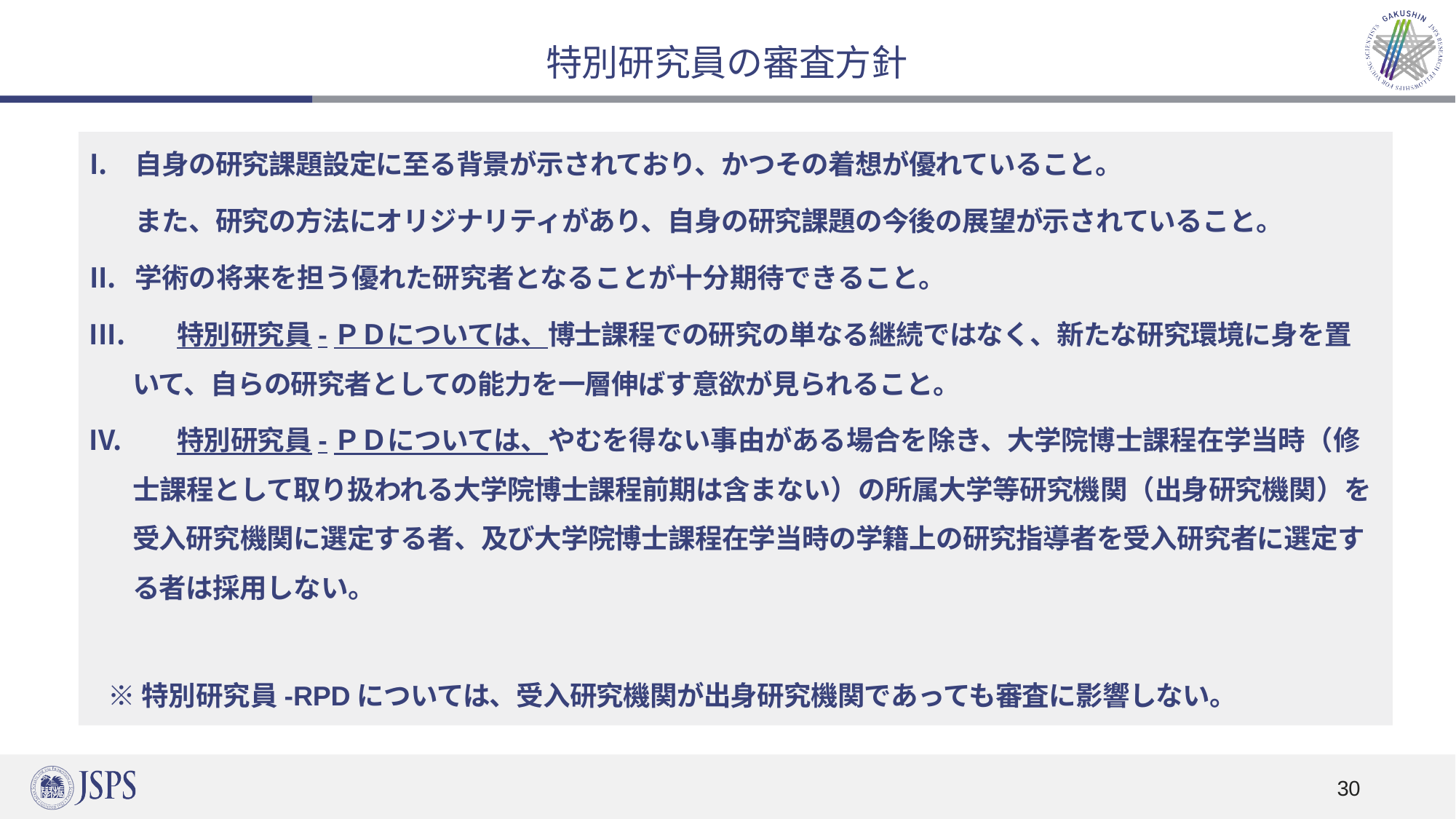

# 特別研究員の審査方針

自身の研究課題設定に至る背景が示されており、かつその着想が優れていること。
また、研究の方法にオリジナリティがあり、自身の研究課題の今後の展望が示されていること。
学術の将来を担う優れた研究者となることが十分期待できること。
	特別研究員-ＰＤについては、博士課程での研究の単なる継続ではなく、新たな研究環境に身を置いて、自らの研究者としての能力を一層伸ばす意欲が見られること。
	特別研究員-ＰＤについては、やむを得ない事由がある場合を除き、大学院博士課程在学当時（修士課程として取り扱われる大学院博士課程前期は含まない）の所属大学等研究機関（出身研究機関）を受入研究機関に選定する者、及び大学院博士課程在学当時の学籍上の研究指導者を受入研究者に選定する者は採用しない。

※特別研究員-RPDについては、受入研究機関が出身研究機関であっても審査に影響しない。
30